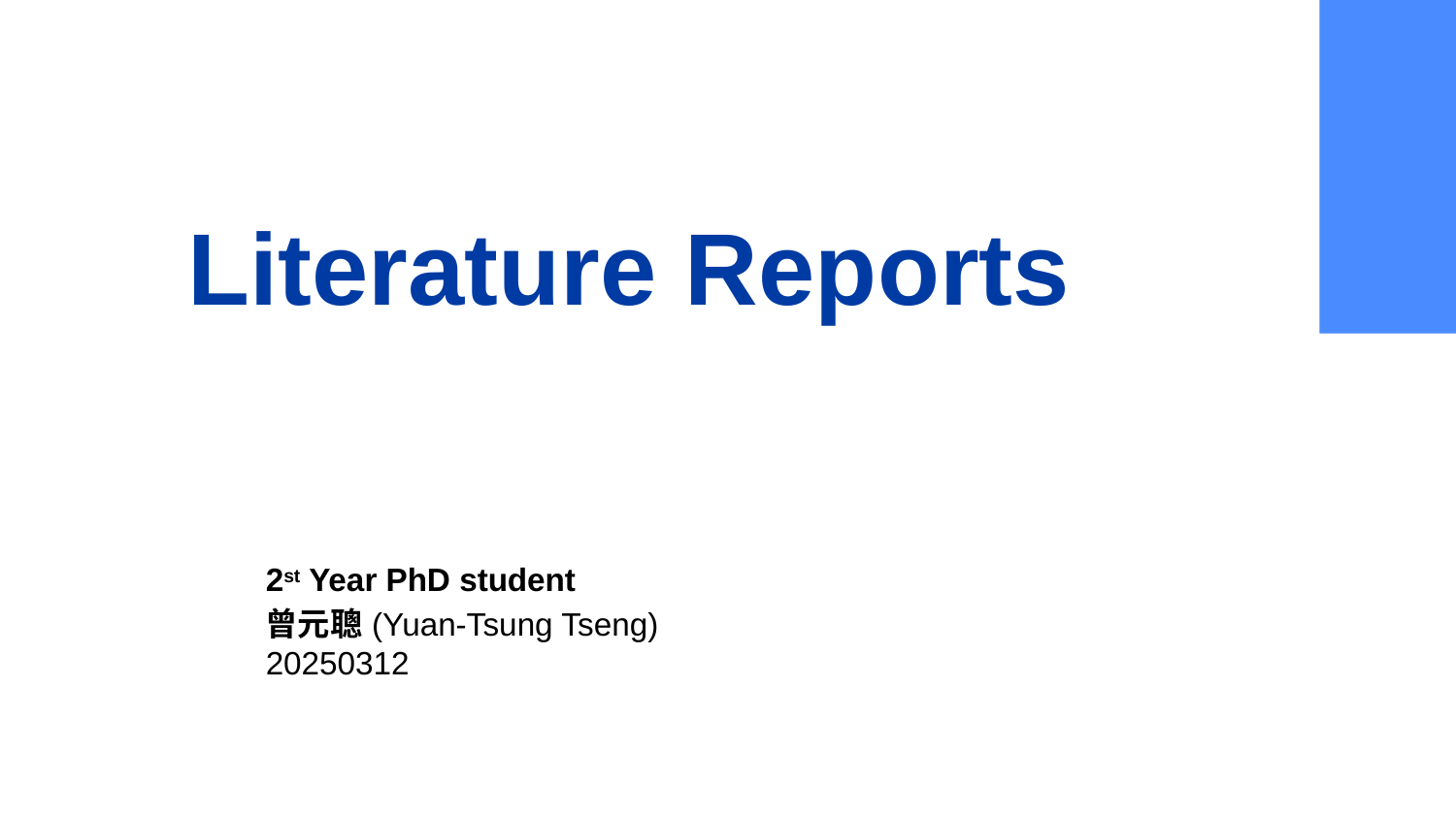

# Literature Reports
2st Year PhD student
曾元聰(Yuan-Tsung Tseng)
20250312